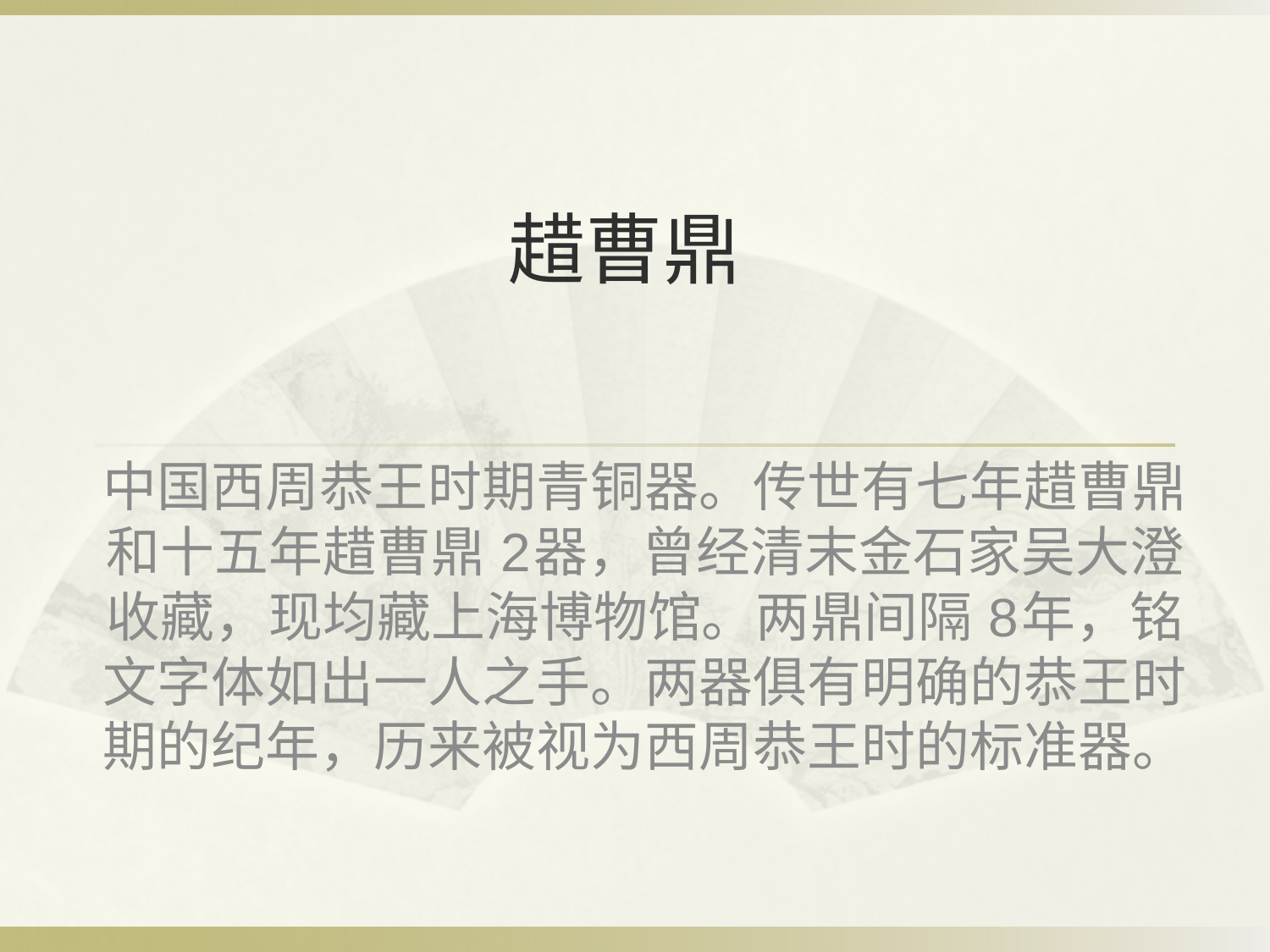

# 趞曹鼎
中国西周恭王时期青铜器。传世有七年趞曹鼎和十五年趞曹鼎 2器，曾经清末金石家吴大澄收藏，现均藏上海博物馆。两鼎间隔 8年，铭文字体如出一人之手。两器俱有明确的恭王时期的纪年，历来被视为西周恭王时的标准器。